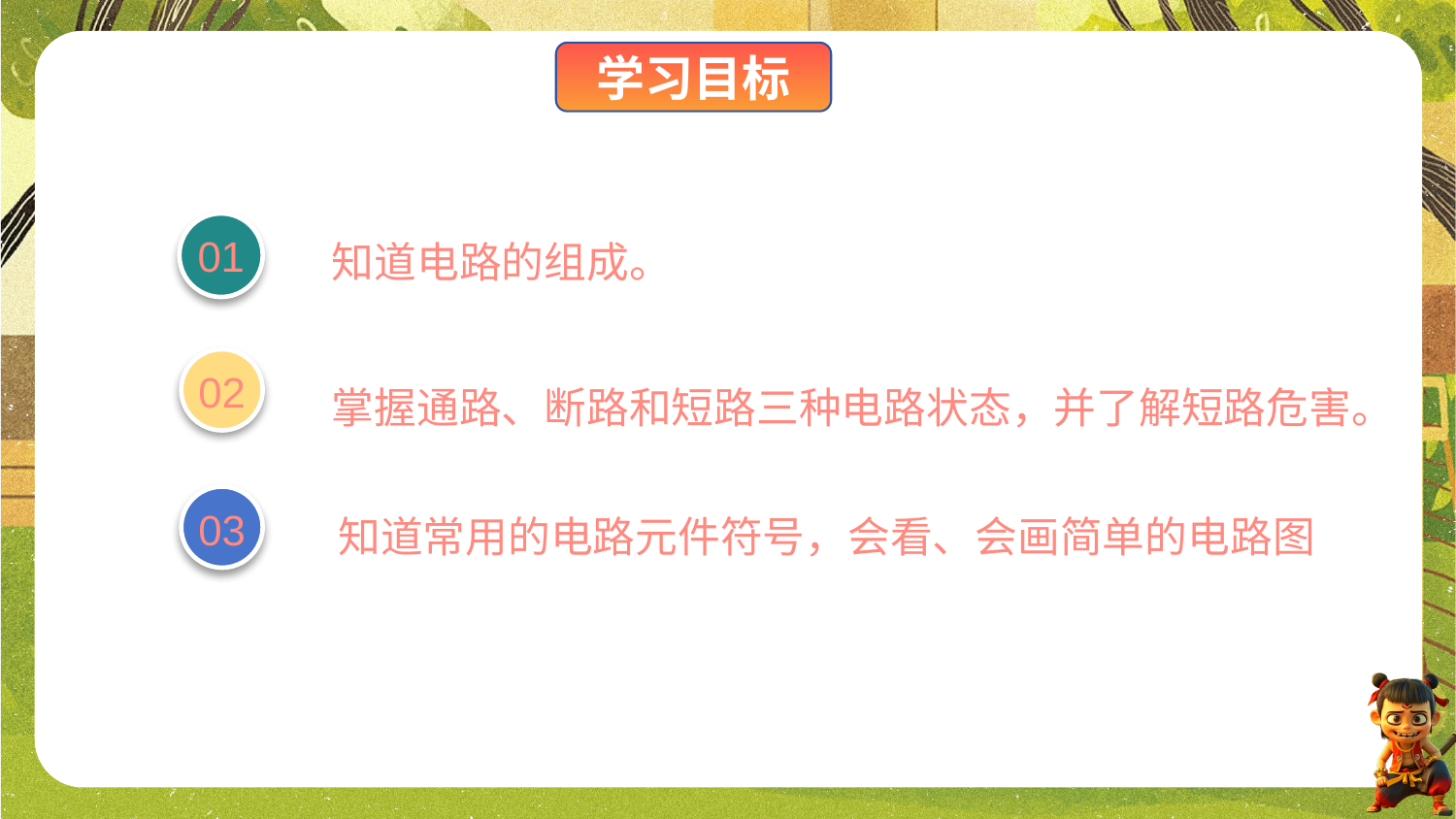

知道电路的组成。

01
掌握通路、断路和短路三种电路状态，并了解短路危害。

02
知道常用的电路元件符号，会看、会画简单的电路图

03